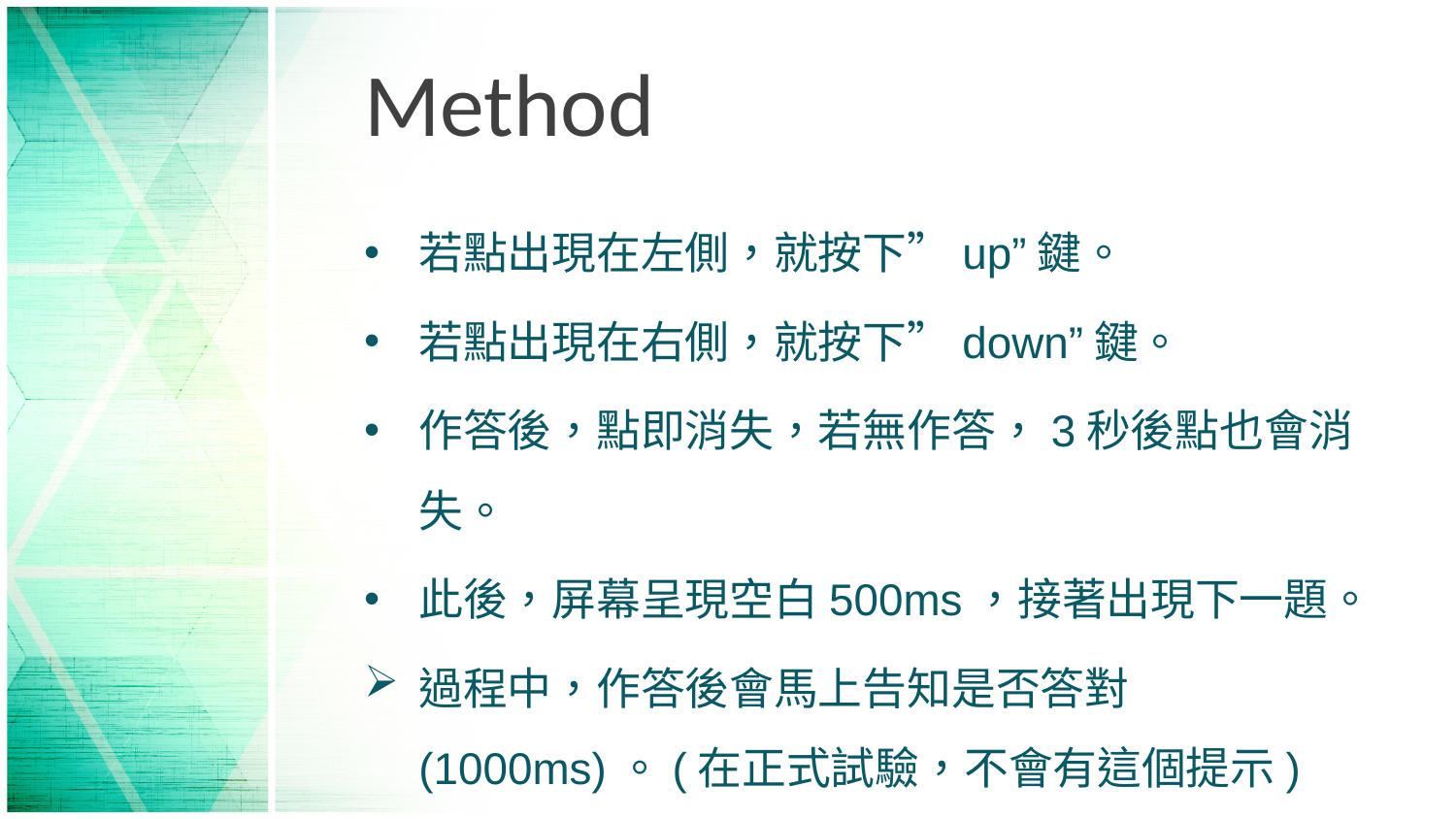

# Method
若點出現在左側，就按下”up”鍵。
若點出現在右側，就按下”down”鍵。
作答後，點即消失，若無作答，3秒後點也會消失。
此後，屏幕呈現空白500ms，接著出現下一題。
過程中，作答後會馬上告知是否答對(1000ms)。(在正式試驗，不會有這個提示)